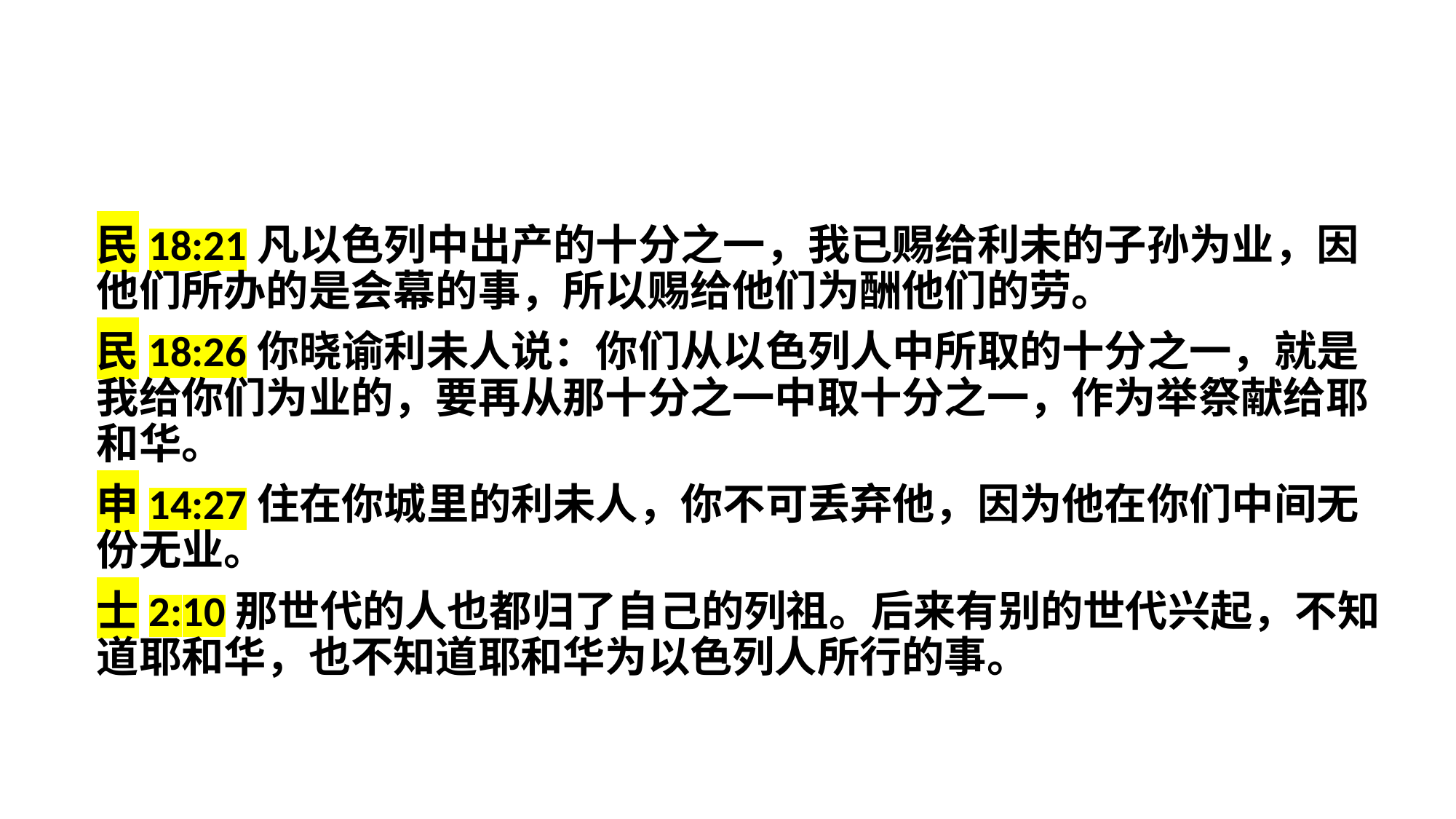

民18:21凡以色列中出产的十分之一，我已赐给利未的子孙为业，因他们所办的是会幕的事，所以赐给他们为酬他们的劳。
民18:26你晓谕利未人说：你们从以色列人中所取的十分之一，就是我给你们为业的，要再从那十分之一中取十分之一，作为举祭献给耶和华。
申14:27住在你城里的利未人，你不可丢弃他，因为他在你们中间无份无业。
士2:10那世代的人也都归了自己的列祖。后来有别的世代兴起，不知道耶和华，也不知道耶和华为以色列人所行的事。